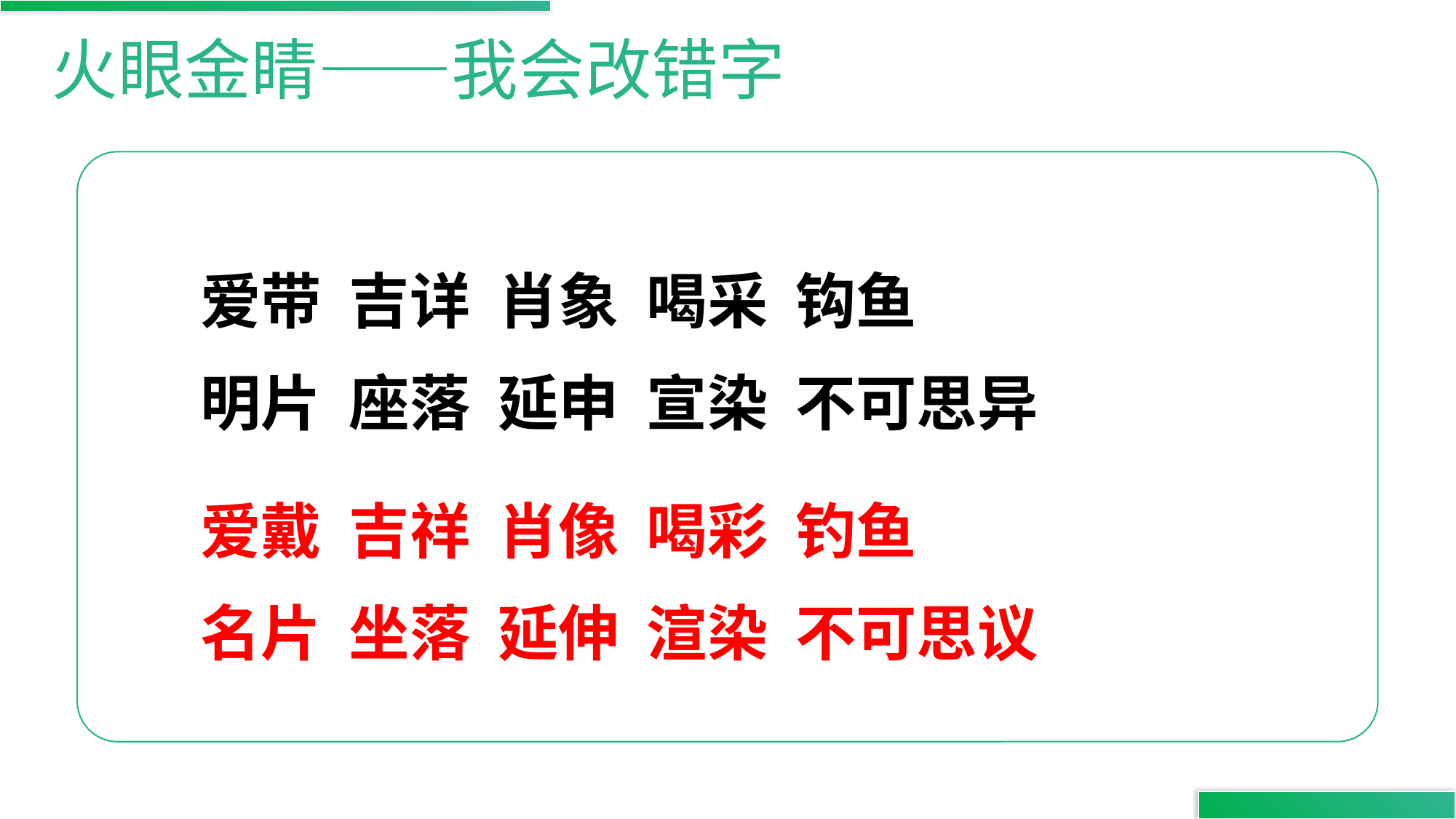

火眼金睛——我会改错字
爱带  吉详  肖象  喝采  钩鱼
明片  座落  延申  宣染  不可思异
爱戴  吉祥  肖像  喝彩  钓鱼
名片  坐落  延伸  渲染  不可思议